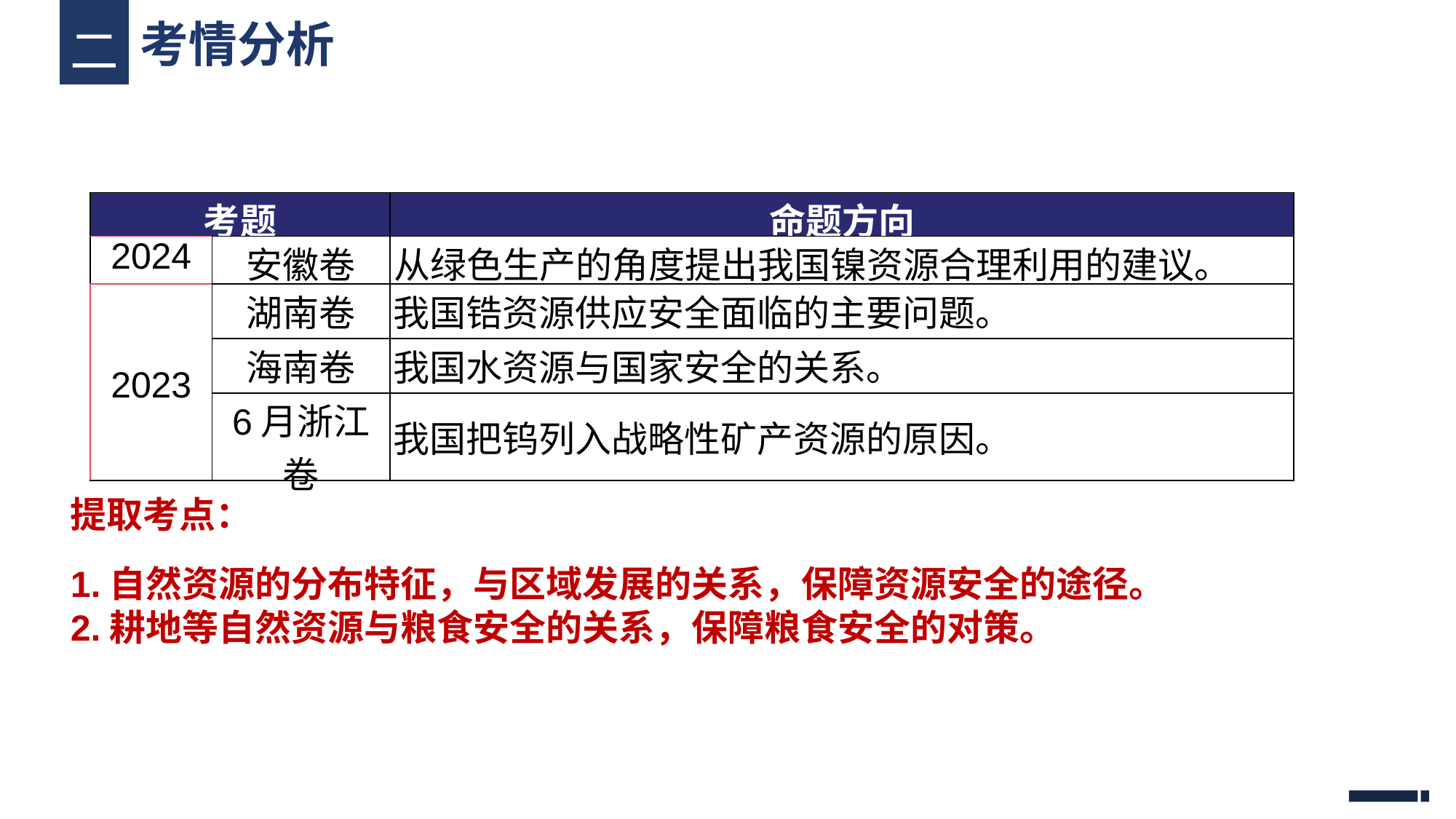

考情分析
二
| 考题 |  | 命题方向 |
| --- | --- | --- |
| 2024 | 安徽卷 | 从绿色生产的角度提出我国镍资源合理利用的建议。 |
| 2023 | 湖南卷 | 我国锆资源供应安全面临的主要问题。 |
|  | 海南卷 | 我国水资源与国家安全的关系。 |
|  | 6月浙江卷 | 我国把钨列入战略性矿产资源的原因。 |
提取考点：
1.自然资源的分布特征，与区域发展的关系，保障资源安全的途径。
2.耕地等自然资源与粮食安全的关系，保障粮食安全的对策。